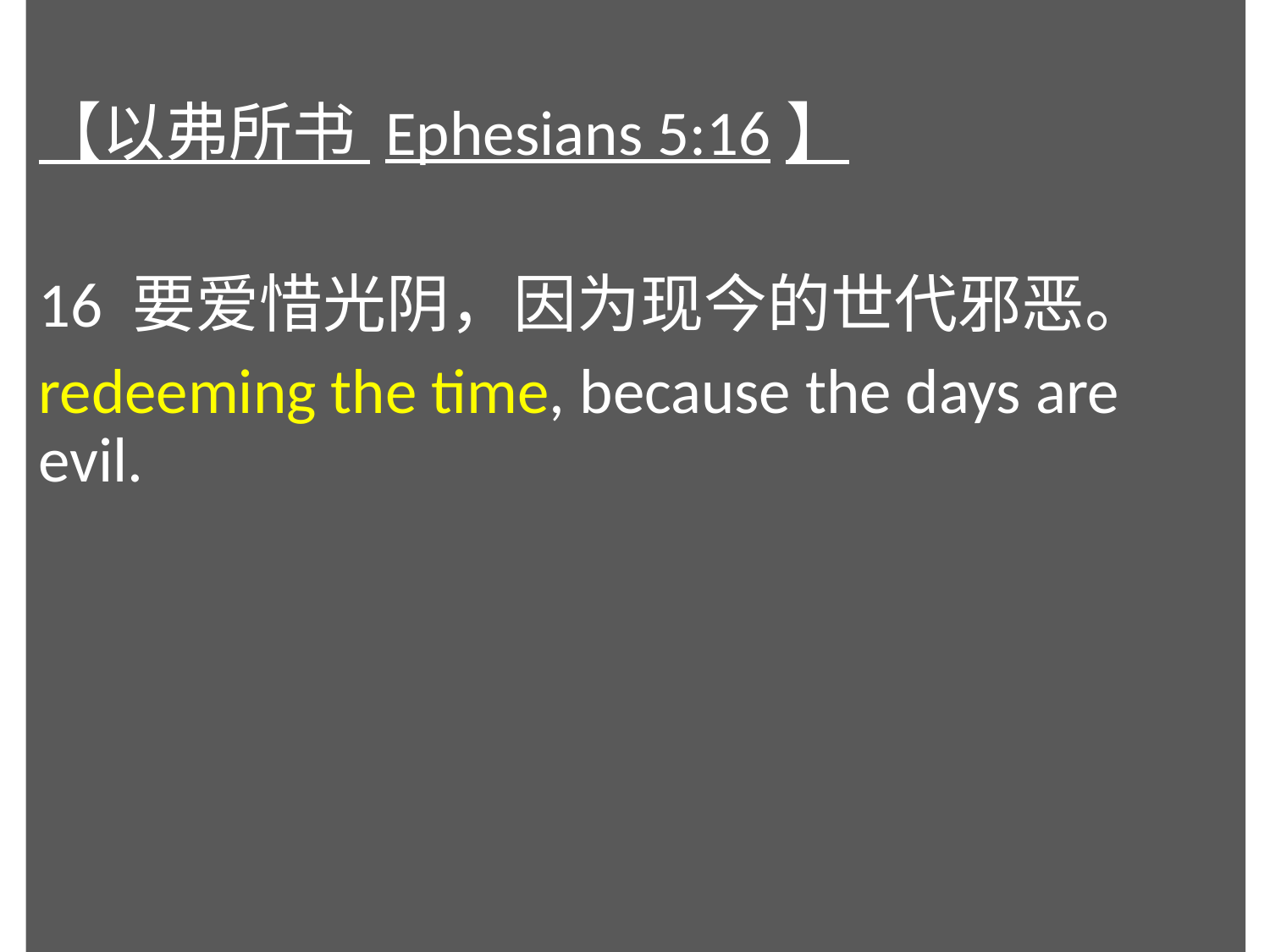

【以弗所书 Ephesians 5:16】

16 要爱惜光阴，因为现今的世代邪恶。
redeeming the time, because the days are evil.